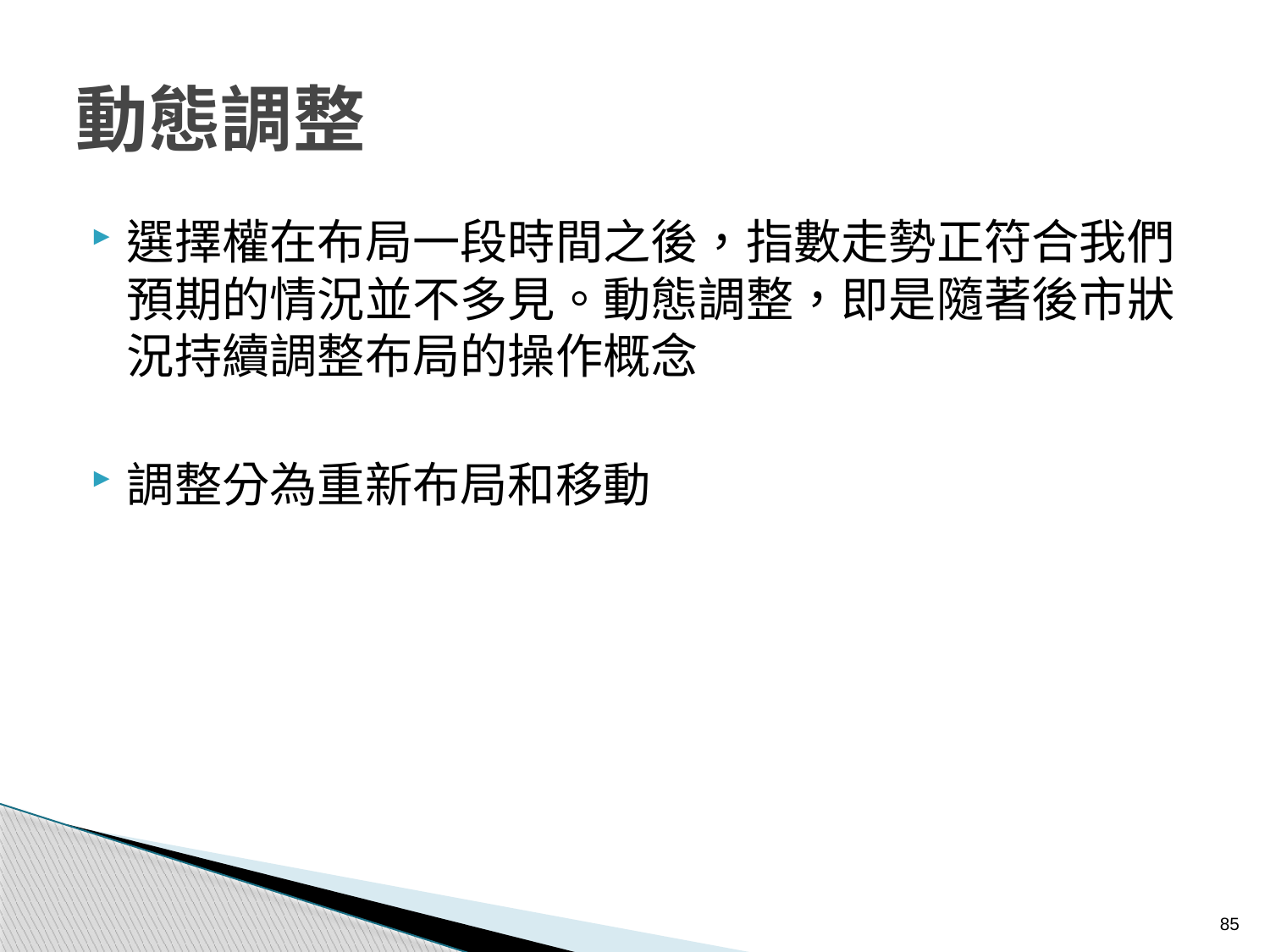

# 動態調整
選擇權在布局一段時間之後，指數走勢正符合我們預期的情況並不多見。動態調整，即是隨著後市狀況持續調整布局的操作概念

調整分為重新布局和移動

85